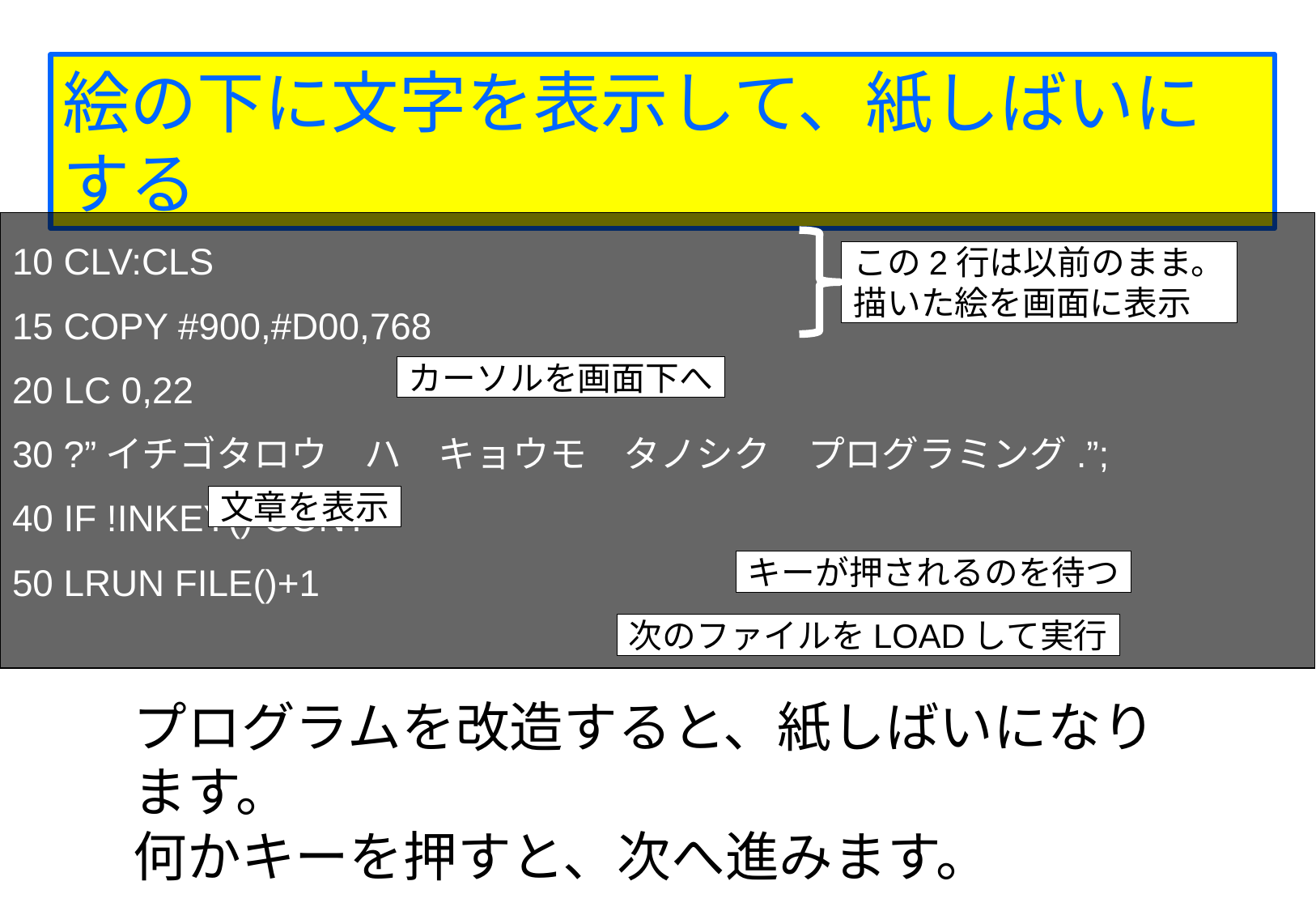

絵の下に文字を表示して、紙しばいにする
10 CLV:CLS
15 COPY #900,#D00,768
20 LC 0,22
30 ?”イチゴタロウ　ハ　キョウモ　タノシク　プログラミング.”;
40 IF !INKEY() CONT
50 LRUN FILE()+1

この2行は以前のまま。
描いた絵を画面に表示
カーソルを画面下へ
文章を表示
キーが押されるのを待つ
次のファイルをLOADして実行
プログラムを改造すると、紙しばいになります。
何かキーを押すと、次へ進みます。